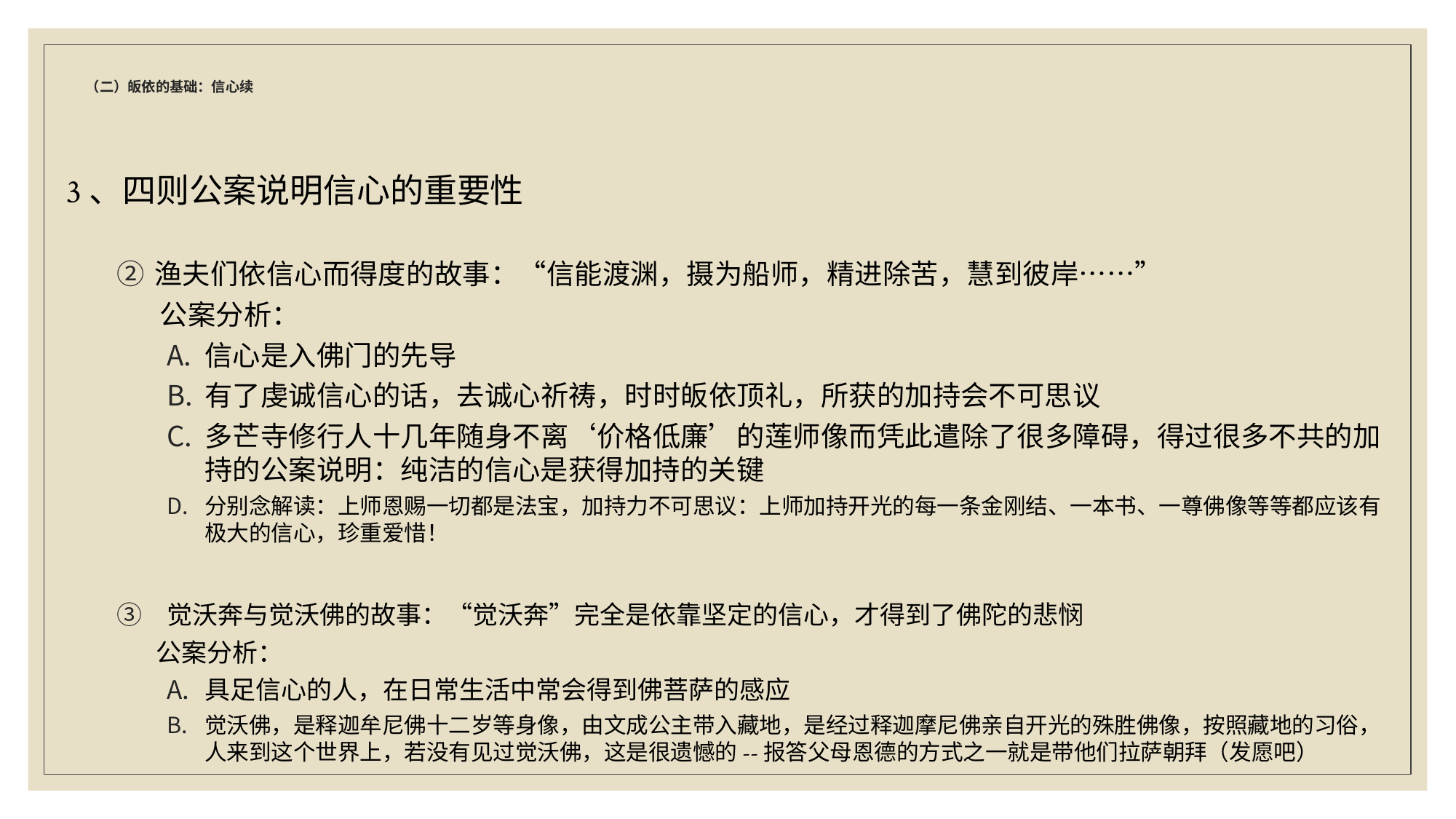

# （二）皈依的基础：信心续

3、四则公案说明信心的重要性

渔夫们依信心而得度的故事：“信能渡渊，摄为船师，精进除苦，慧到彼岸……”
      公案分析：
信心是入佛门的先导
有了虔诚信心的话，去诚心祈祷，时时皈依顶礼，所获的加持会不可思议
多芒寺修行人十几年随身不离‘价格低廉’的莲师像而凭此遣除了很多障碍，得过很多不共的加持的公案说明：纯洁的信心是获得加持的关键
分别念解读：上师恩赐一切都是法宝，加持力不可思议：上师加持开光的每一条金刚结、一本书、一尊佛像等等都应该有极大的信心，珍重爱惜！

觉沃奔与觉沃佛的故事：“觉沃奔”完全是依靠坚定的信心，才得到了佛陀的悲悯
      公案分析：
具足信心的人，在日常生活中常会得到佛菩萨的感应
觉沃佛，是释迦牟尼佛十二岁等身像，由文成公主带入藏地，是经过释迦摩尼佛亲自开光的殊胜佛像，按照藏地的习俗，人来到这个世界上，若没有见过觉沃佛，这是很遗憾的--报答父母恩德的方式之一就是带他们拉萨朝拜（发愿吧）